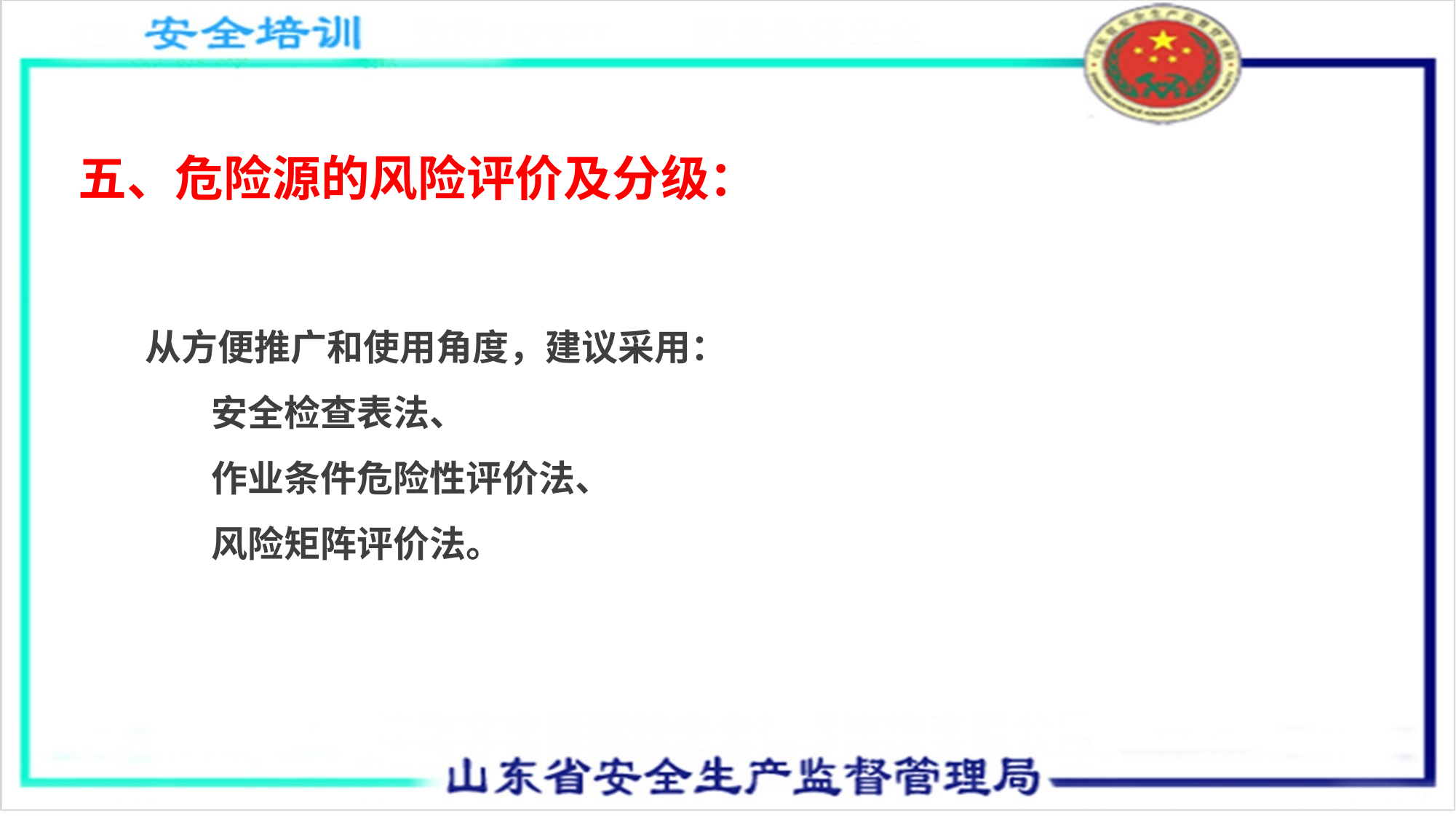

五、危险源的风险评价及分级：
从方便推广和使用角度，建议采用：
       安全检查表法、
       作业条件危险性评价法、
       风险矩阵评价法。